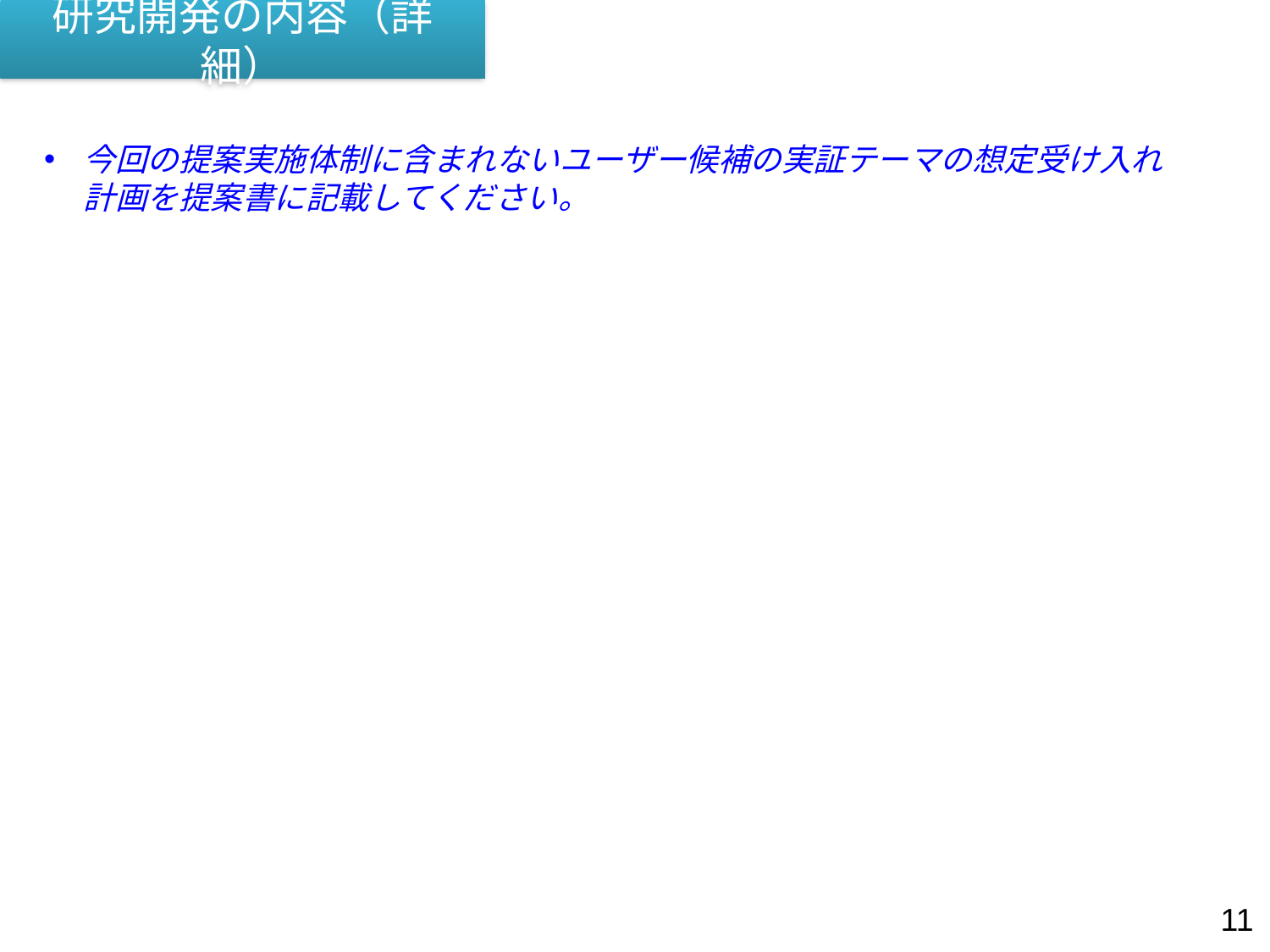

# 研究開発の内容（詳細）
今回の提案実施体制に含まれないユーザー候補の実証テーマの想定受け入れ計画を提案書に記載してください。
11